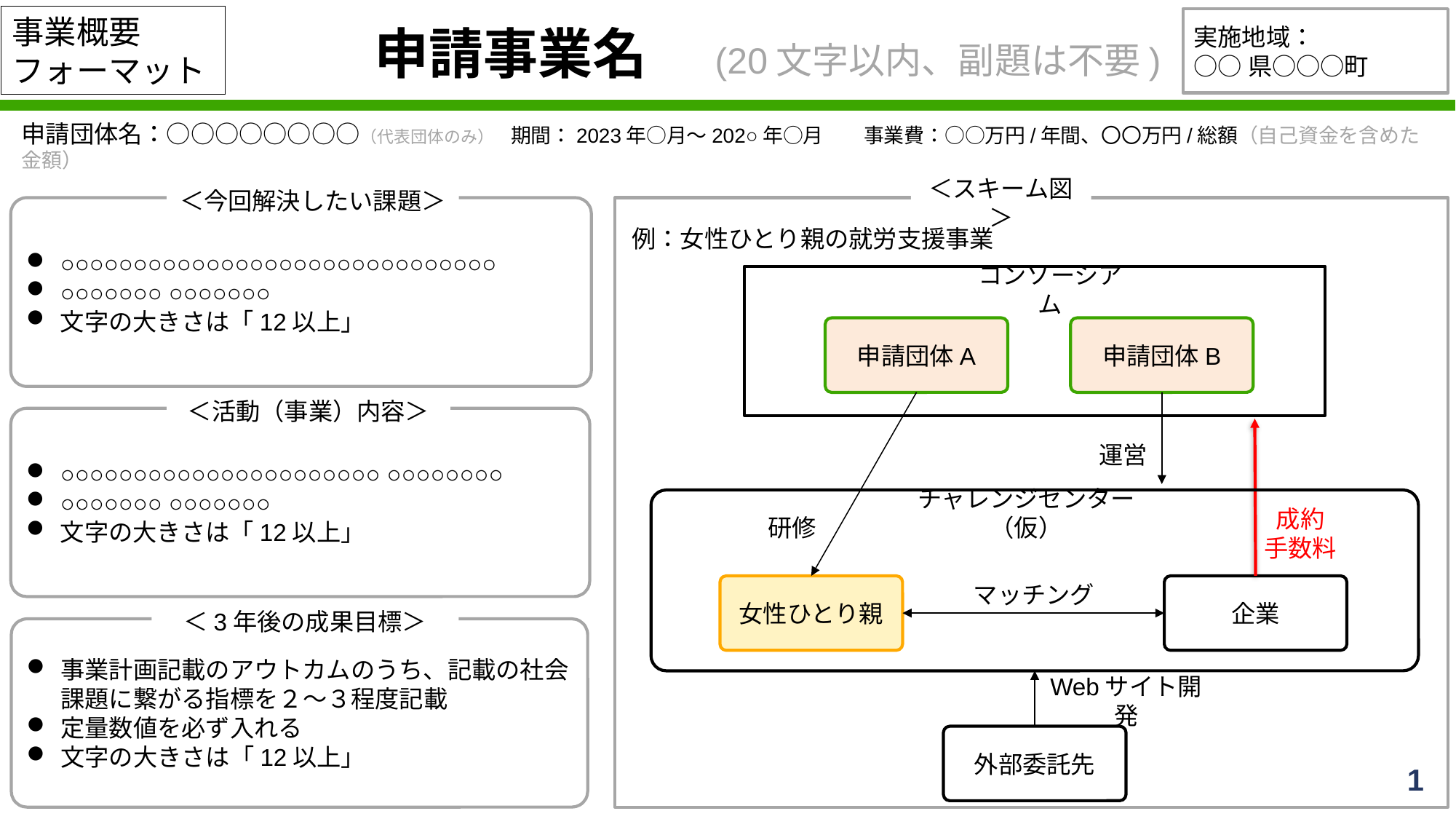

事業概要フォーマット
実施地域：
○○県○○○町
申請事業名　(20文字以内、副題は不要)

申請団体名：○○○○○○○○（代表団体のみ）　期間：2023年○月〜202○年○月　　事業費：○○万円/年間、〇〇万円/総額（自己資金を含めた金額）
＜スキーム図＞
＜今回解決したい課題＞
○○○○○○○○○○○○○○○○○○○○○○○○○○○○○○
○○○○○○○ ○○○○○○○
文字の大きさは「12以上」

例：女性ひとり親の就労支援事業

コンソーシアム
申請団体A
申請団体B
＜活動（事業）内容＞
○○○○○○○○○○○○○○○○○○○○○○ ○○○○○○○○
○○○○○○○ ○○○○○○○
文字の大きさは「12以上」
運営

チャレンジセンター（仮）
成約
手数料
研修
マッチング
女性ひとり親
企業
＜3年後の成果目標＞
事業計画記載のアウトカムのうち、記載の社会課題に繋がる指標を２〜３程度記載
定量数値を必ず入れる
文字の大きさは「12以上」
Webサイト開発
外部委託先
1